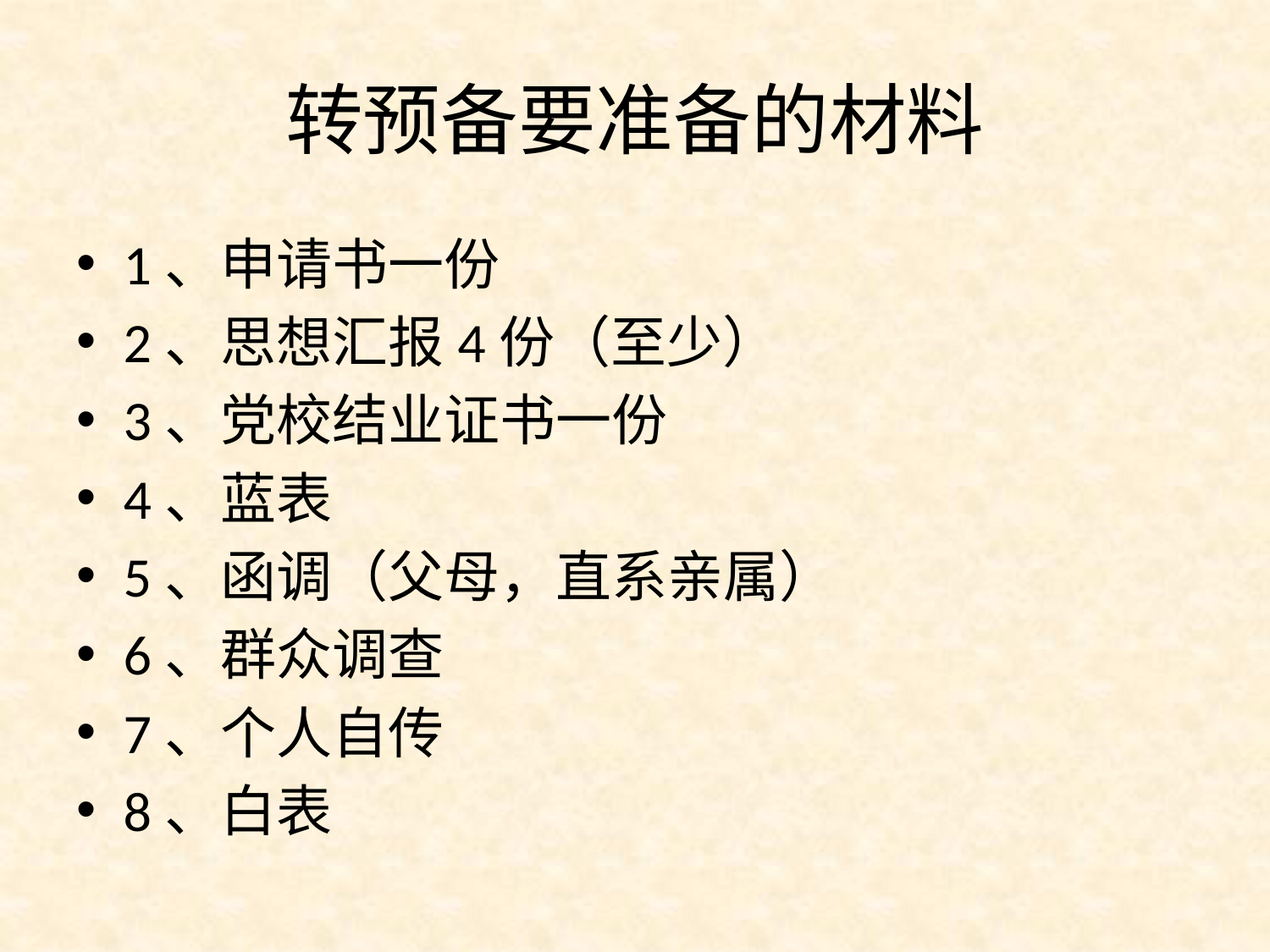

# 转预备要准备的材料
1、申请书一份
2、思想汇报4份（至少）
3、党校结业证书一份
4、蓝表
5、函调（父母，直系亲属）
6、群众调查
7、个人自传
8、白表